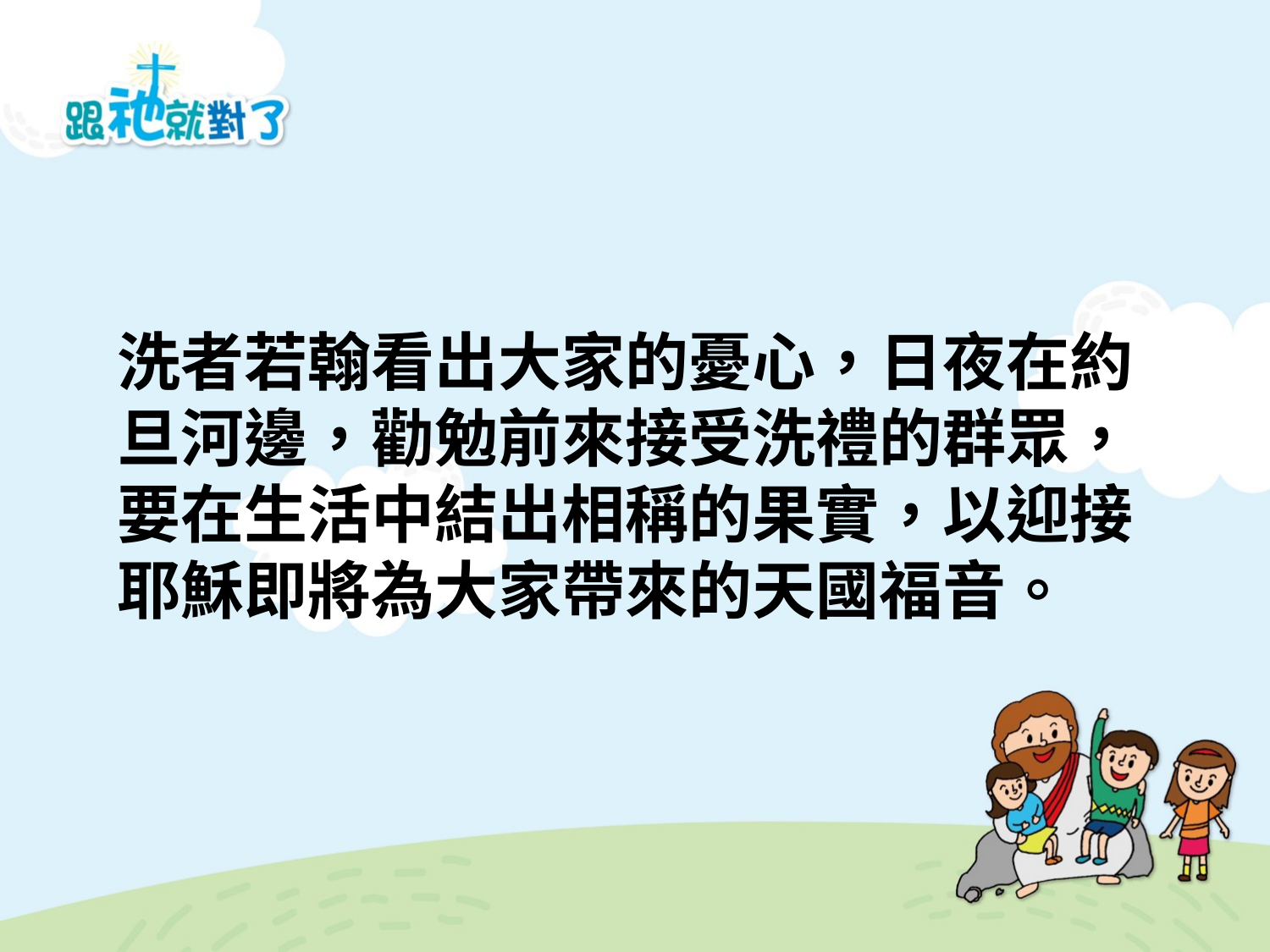

洗者若翰看出大家的憂心，日夜在約旦河邊，勸勉前來接受洗禮的群眾，要在生活中結出相稱的果實，以迎接耶穌即將為大家帶來的天國福音。